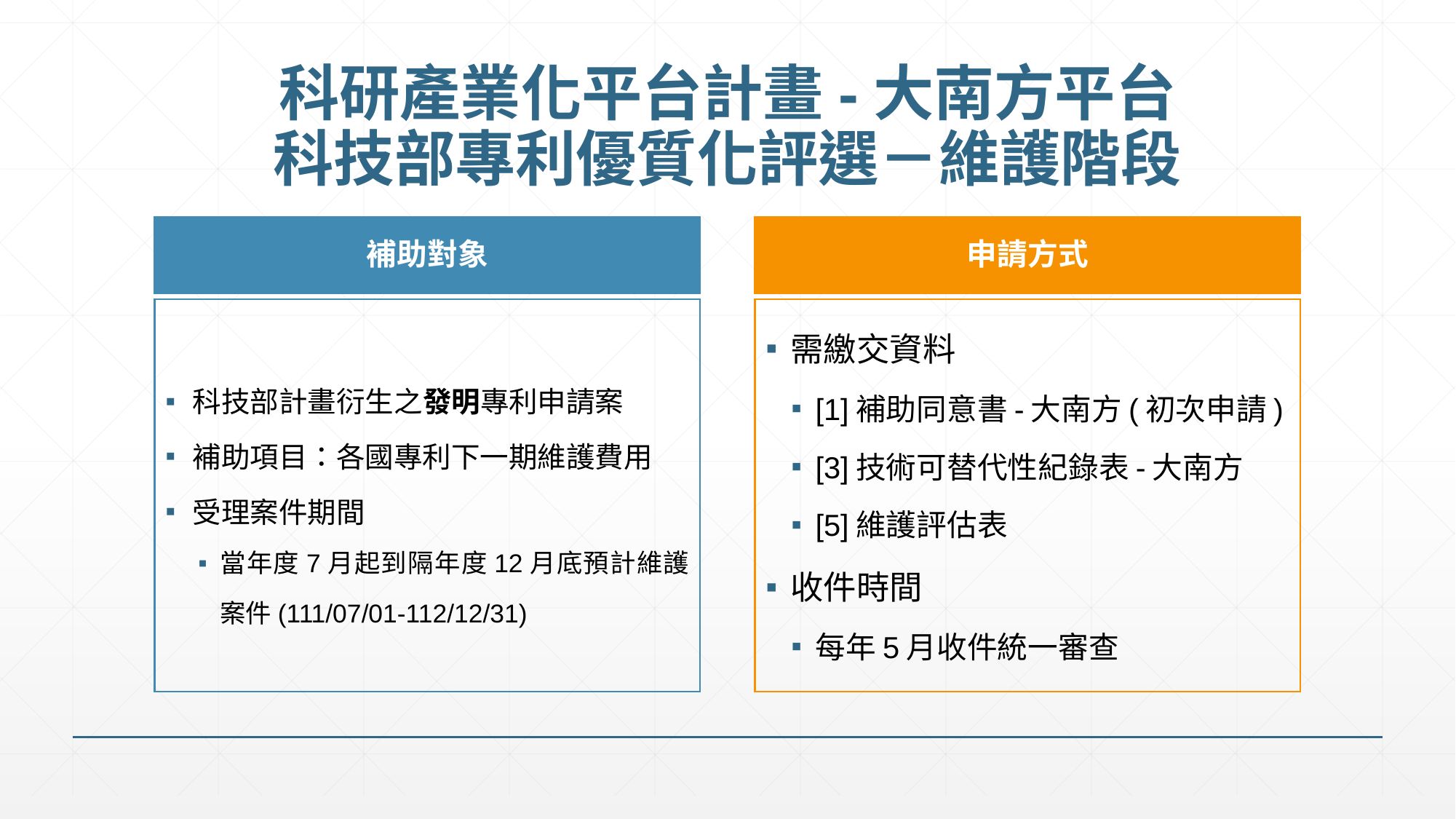

# 科研產業化平台計畫-大南方平台 科技部專利優質化評選－維護階段
補助對象
申請方式
科技部計畫衍生之發明專利申請案
補助項目：各國專利下一期維護費用
受理案件期間
當年度7月起到隔年度12月底預計維護案件(111/07/01-112/12/31)
需繳交資料
[1]補助同意書-大南方(初次申請)
[3]技術可替代性紀錄表-大南方
[5]維護評估表
收件時間
每年5月收件統一審查